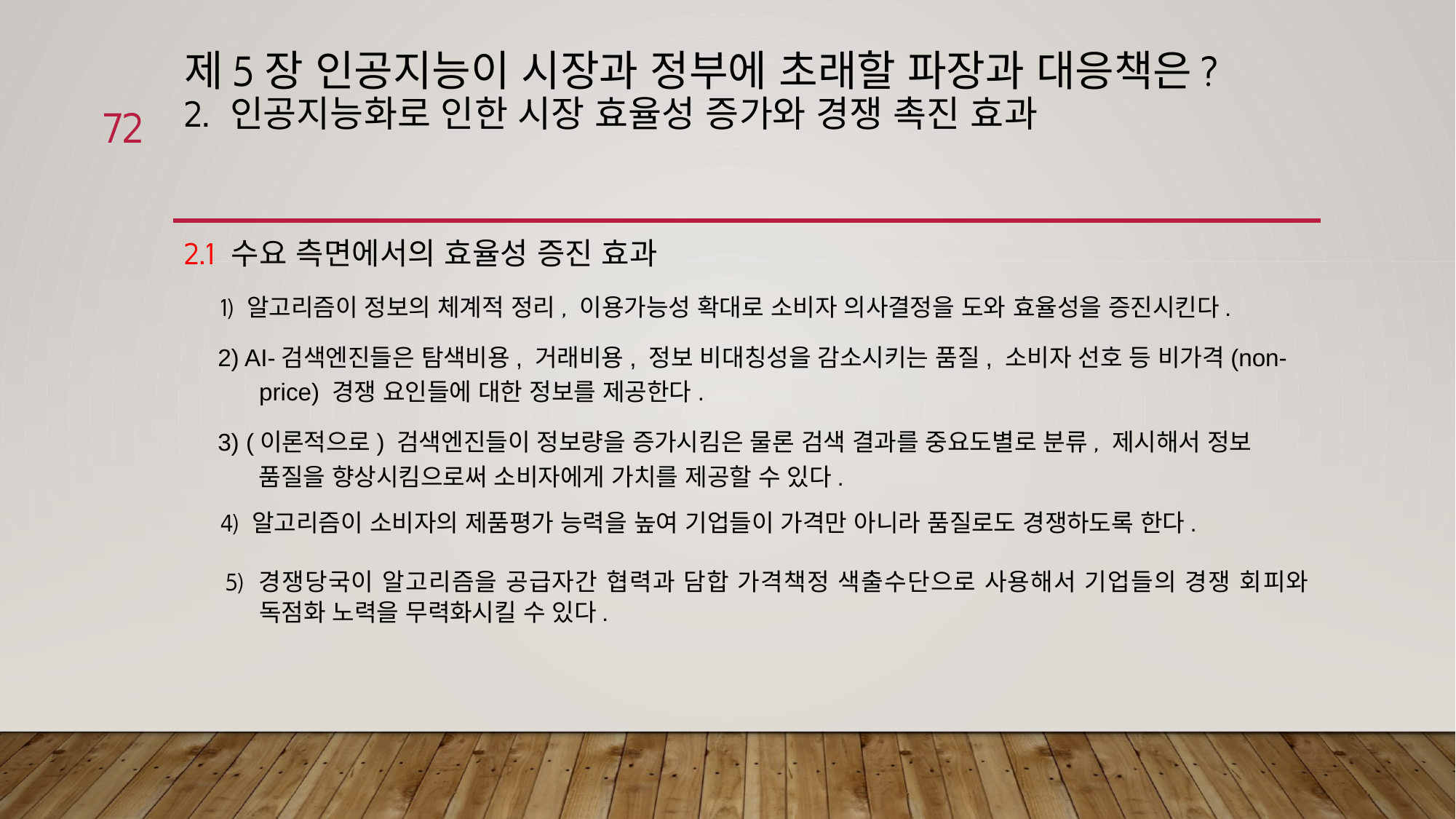

# 제5장 인공지능이 시장과 정부에 초래할 파장과 대응책은? 2. 인공지능화로 인한 시장 효율성 증가와 경쟁 촉진 효과
72

2.1 수요 측면에서의 효율성 증진 효과
     1) 알고리즘이 정보의 체계적 정리, 이용가능성 확대로 소비자 의사결정을 도와 효율성을 증진시킨다.
     2) AI-검색엔진들은 탐색비용, 거래비용, 정보 비대칭성을 감소시키는 품질, 소비자 선호 등 비가격(non-price) 경쟁 요인들에 대한 정보를 제공한다.
     3) (이론적으로) 검색엔진들이 정보량을 증가시킴은 물론 검색 결과를 중요도별로 분류, 제시해서 정보 품질을 향상시킴으로써 소비자에게 가치를 제공할 수 있다.
     4) 알고리즘이 소비자의 제품평가 능력을 높여 기업들이 가격만 아니라 품질로도 경쟁하도록 한다.
     5) 경쟁당국이 알고리즘을 공급자간 협력과 담합 가격책정 색출수단으로 사용해서 기업들의 경쟁 회피와 독점화 노력을 무력화시킬 수 있다.